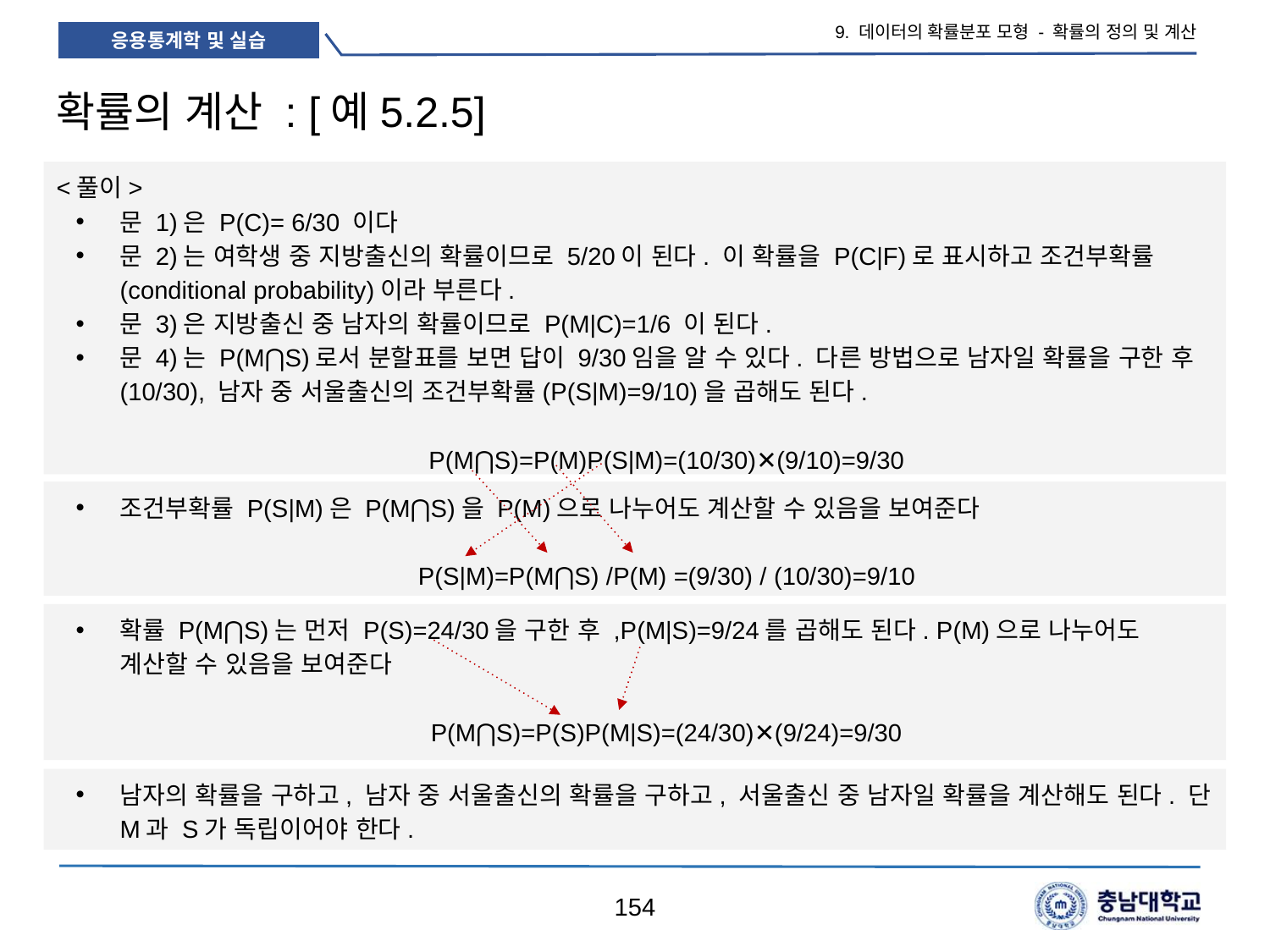

9. 데이터의 확률분포 모형 - 확률의 정의 및 계산
# 확률의 계산 : [예5.2.5]
<풀이>
문 1)은 P(C)= 6/30 이다
문 2)는 여학생 중 지방출신의 확률이므로 5/20이 된다. 이 확률을 P(C|F)로 표시하고 조건부확률(conditional probability)이라 부른다.
문 3)은 지방출신 중 남자의 확률이므로 P(M|C)=1/6 이 된다.
문 4)는 P(M⋂S)로서 분할표를 보면 답이 9/30임을 알 수 있다. 다른 방법으로 남자일 확률을 구한 후 (10/30), 남자 중 서울출신의 조건부확률(P(S|M)=9/10)을 곱해도 된다.

P(M⋂S)=P(M)P(S|M)=(10/30)✕(9/10)=9/30
조건부확률 P(S|M)은 P(M⋂S)을 P(M)으로 나누어도 계산할 수 있음을 보여준다

P(S|M)=P(M⋂S) /P(M) =(9/30) / (10/30)=9/10
확률 P(M⋂S)는 먼저 P(S)=24/30을 구한 후 ,P(M|S)=9/24를 곱해도 된다. P(M)으로 나누어도 계산할 수 있음을 보여준다

P(M⋂S)=P(S)P(M|S)=(24/30)✕(9/24)=9/30
남자의 확률을 구하고, 남자 중 서울출신의 확률을 구하고, 서울출신 중 남자일 확률을 계산해도 된다. 단 M과 S가 독립이어야 한다.
154